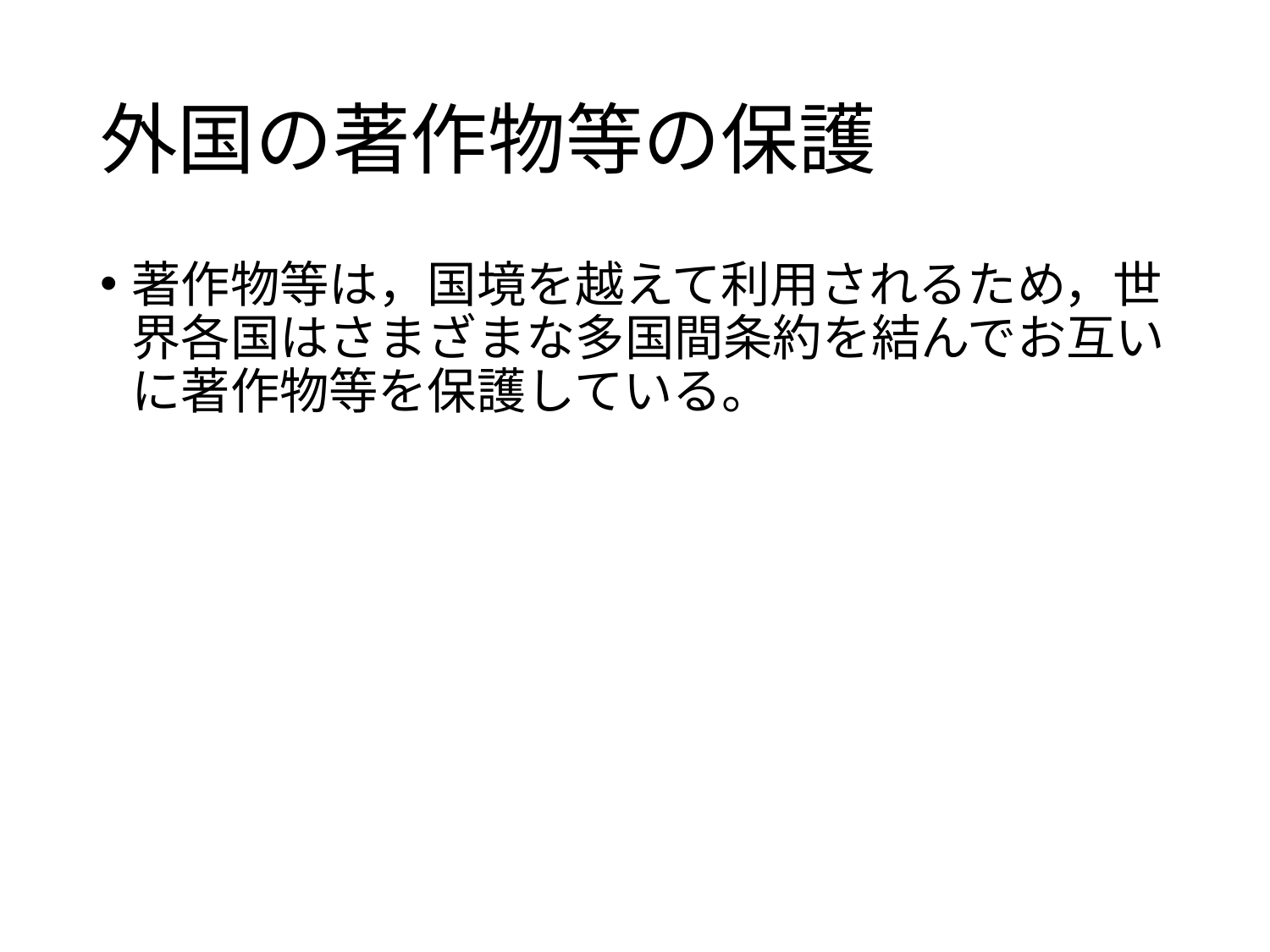

# 外国の著作物等の保護
著作物等は，国境を越えて利用されるため，世界各国はさまざまな多国間条約を結んでお互いに著作物等を保護している。